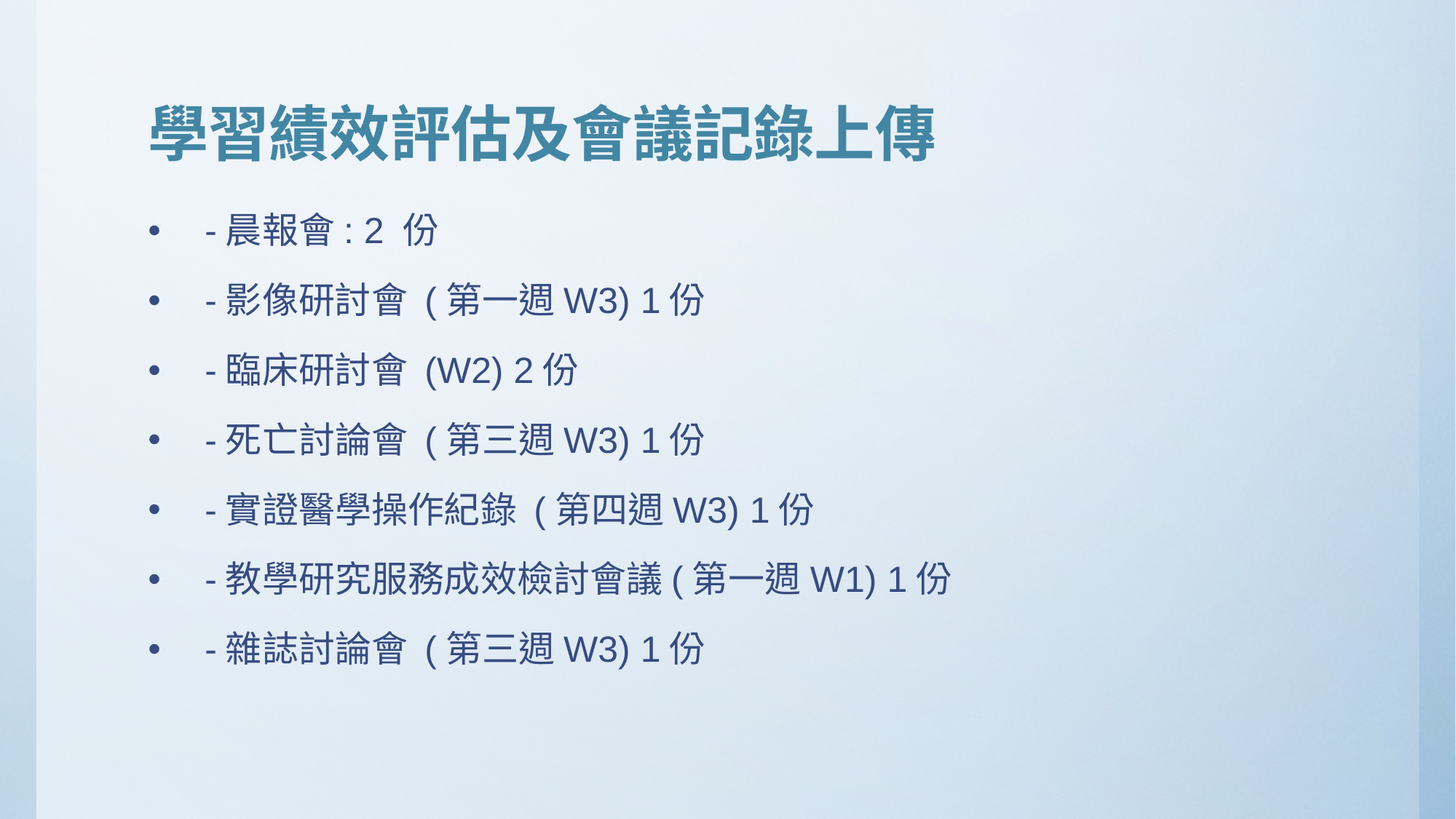

-晨報會: 2 份
  -影像研討會 (第一週W3) 1份
  -臨床研討會 (W2) 2份
  -死亡討論會 (第三週W3) 1份
  -實證醫學操作紀錄 (第四週W3) 1份
  -教學研究服務成效檢討會議(第一週W1) 1份
  -雜誌討論會 (第三週W3) 1份

# 學習績效評估及會議記錄上傳